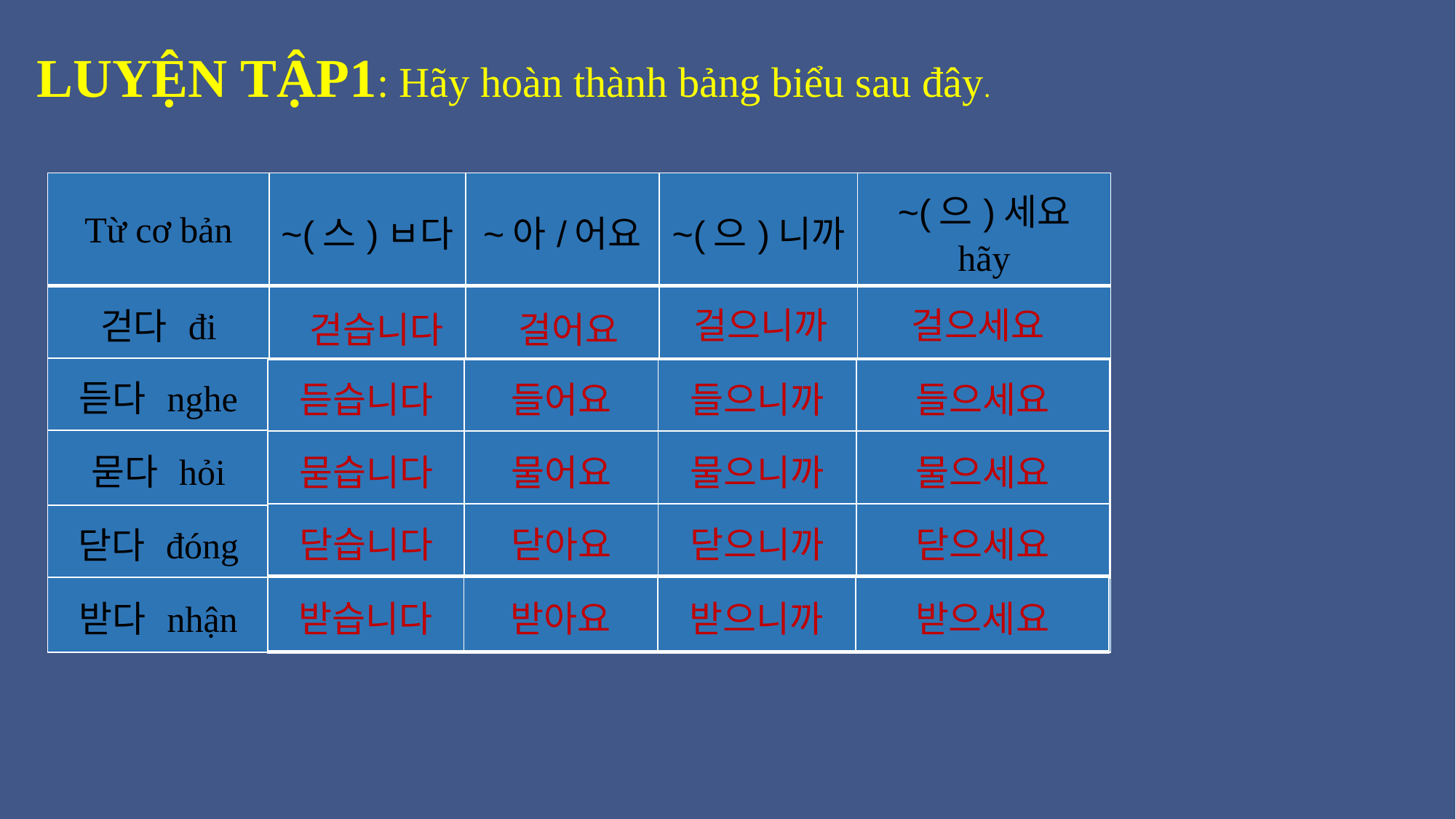

LUYỆN TẬP1: Hãy hoàn thành bảng biểu sau đây.
| Từ cơ bản | ~(스)ㅂ다 | ~아/어요 | ~(으)니까 | ~(으)세요 hãy |
| --- | --- | --- | --- | --- |
| 걷다 đi |  |  |  |  |
| 듣다 nghe |  |  |  |  |
| 묻다 hỏi |  |  |  |  |
| 닫다 đóng |  |  |  |  |
| 받다 nhận |  |  |  |  |
걸으세요
걸으니까
걸어요
걷습니다
| 듣습니다 | 들어요 | 들으니까 | 들으세요 |
| --- | --- | --- | --- |
| 묻습니다 | 물어요 | 물으니까 | 물으세요 |
| --- | --- | --- | --- |
| 닫습니다 | 닫아요 | 닫으니까 | 닫으세요 |
| --- | --- | --- | --- |
| 받습니다 | 받아요 | 받으니까 | 받으세요 |
| --- | --- | --- | --- |